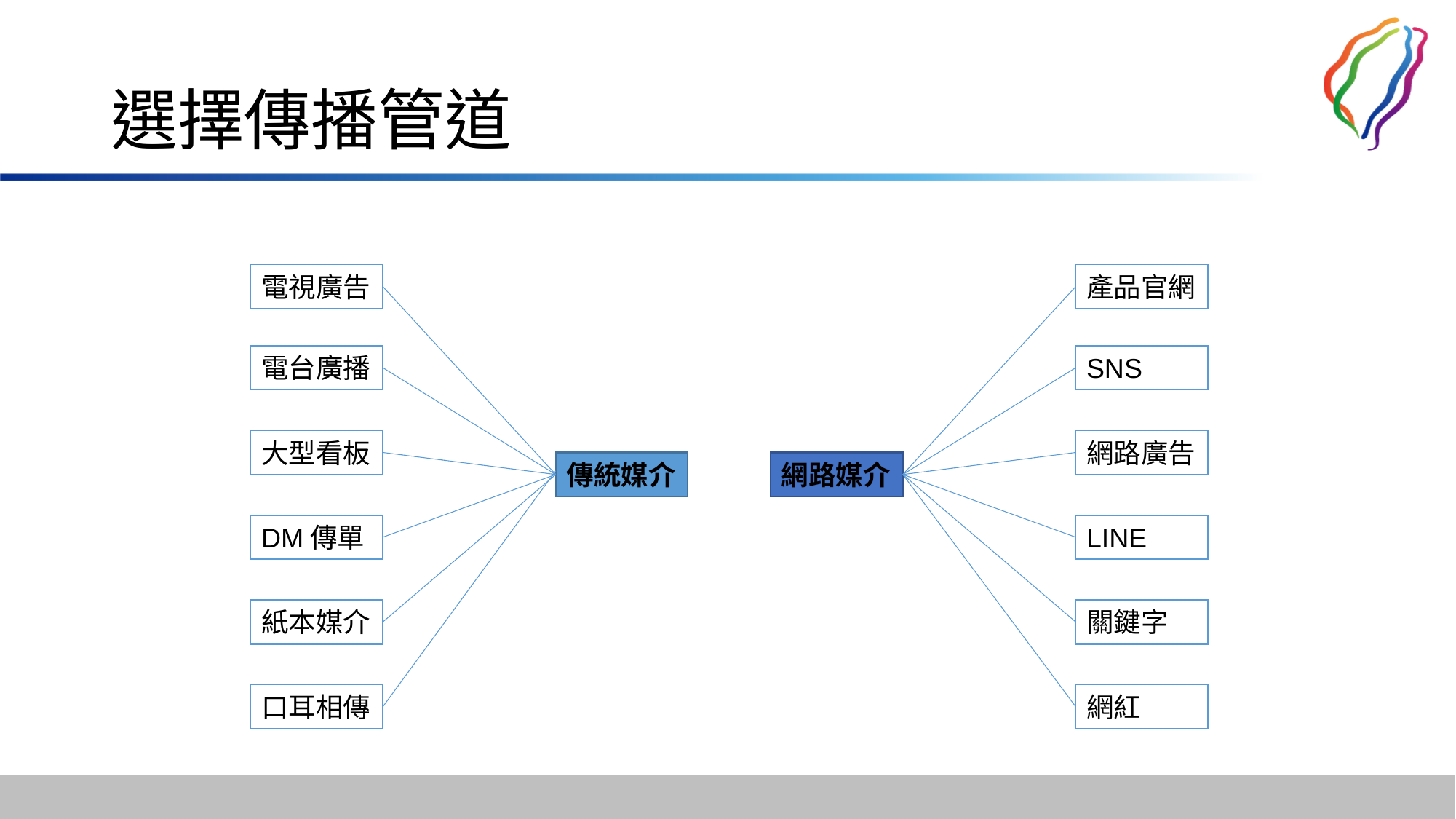

# 選擇傳播管道
電視廣告
產品官網
電台廣播
SNS
大型看板
網路廣告
傳統媒介
網路媒介
DM傳單
LINE
紙本媒介
關鍵字
口耳相傳
網紅